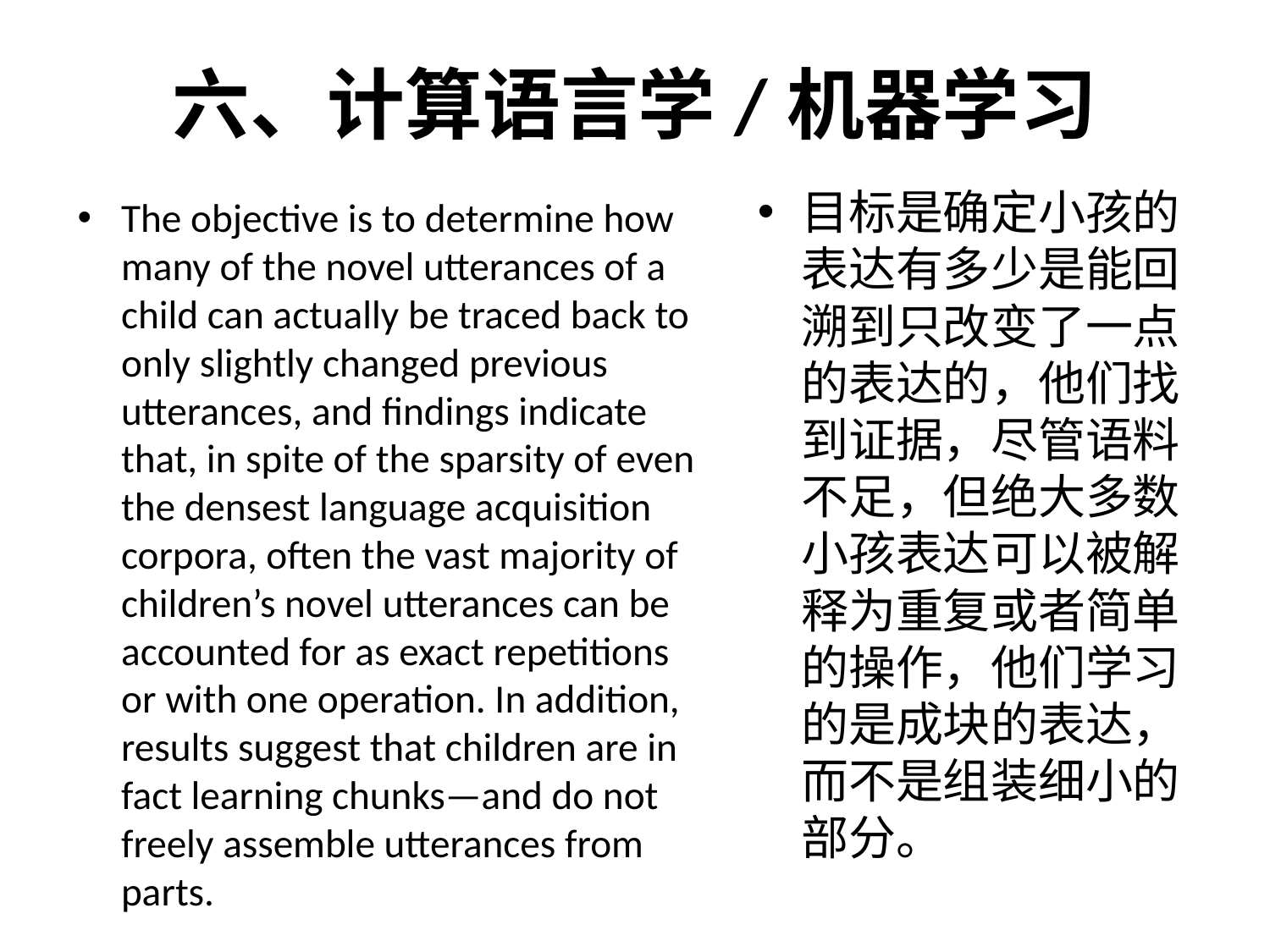

# 六、计算语言学/机器学习
目标是确定小孩的表达有多少是能回溯到只改变了一点的表达的，他们找到证据，尽管语料不足，但绝大多数小孩表达可以被解释为重复或者简单的操作，他们学习的是成块的表达，而不是组装细小的部分。
The objective is to determine how many of the novel utterances of a child can actually be traced back to only slightly changed previous utterances, and findings indicate that, in spite of the sparsity of even the densest language acquisition corpora, often the vast majority of children’s novel utterances can be accounted for as exact repetitions or with one operation. In addition, results suggest that children are in fact learning chunks—and do not freely assemble utterances from parts.